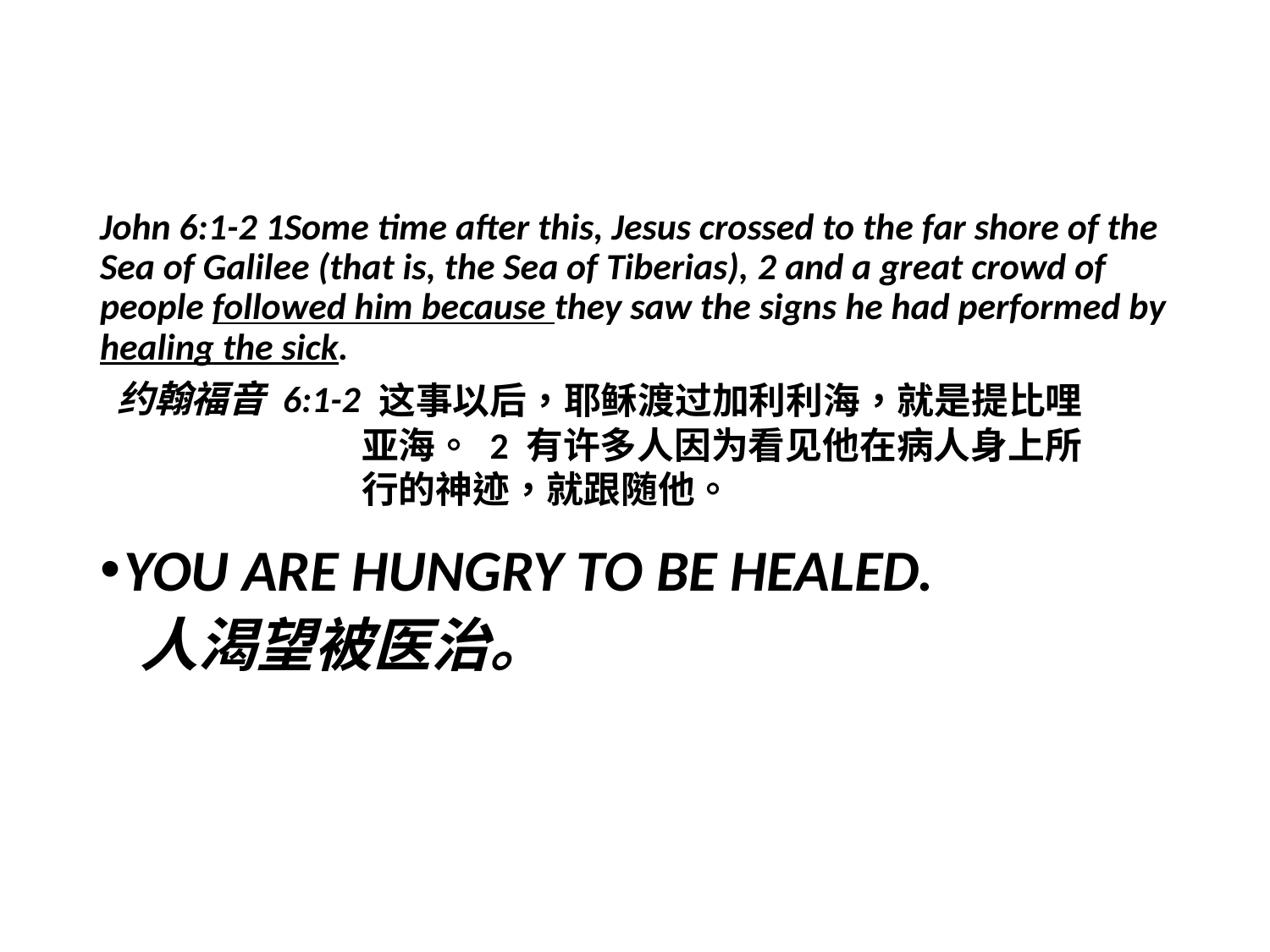

John 6:1-2 1Some time after this, Jesus crossed to the far shore of the Sea of Galilee (that is, the Sea of Tiberias), 2 and a great crowd of people followed him because they saw the signs he had performed by healing the sick.
 约翰福音 6:1-2

YOU ARE HUNGRY TO BE HEALED.
  人渴望被医治。

 这事以后，耶稣渡过加利利海，就是提比哩亚海。 2 有许多人因为看见他在病人身上所行的神迹，就跟随他。
#